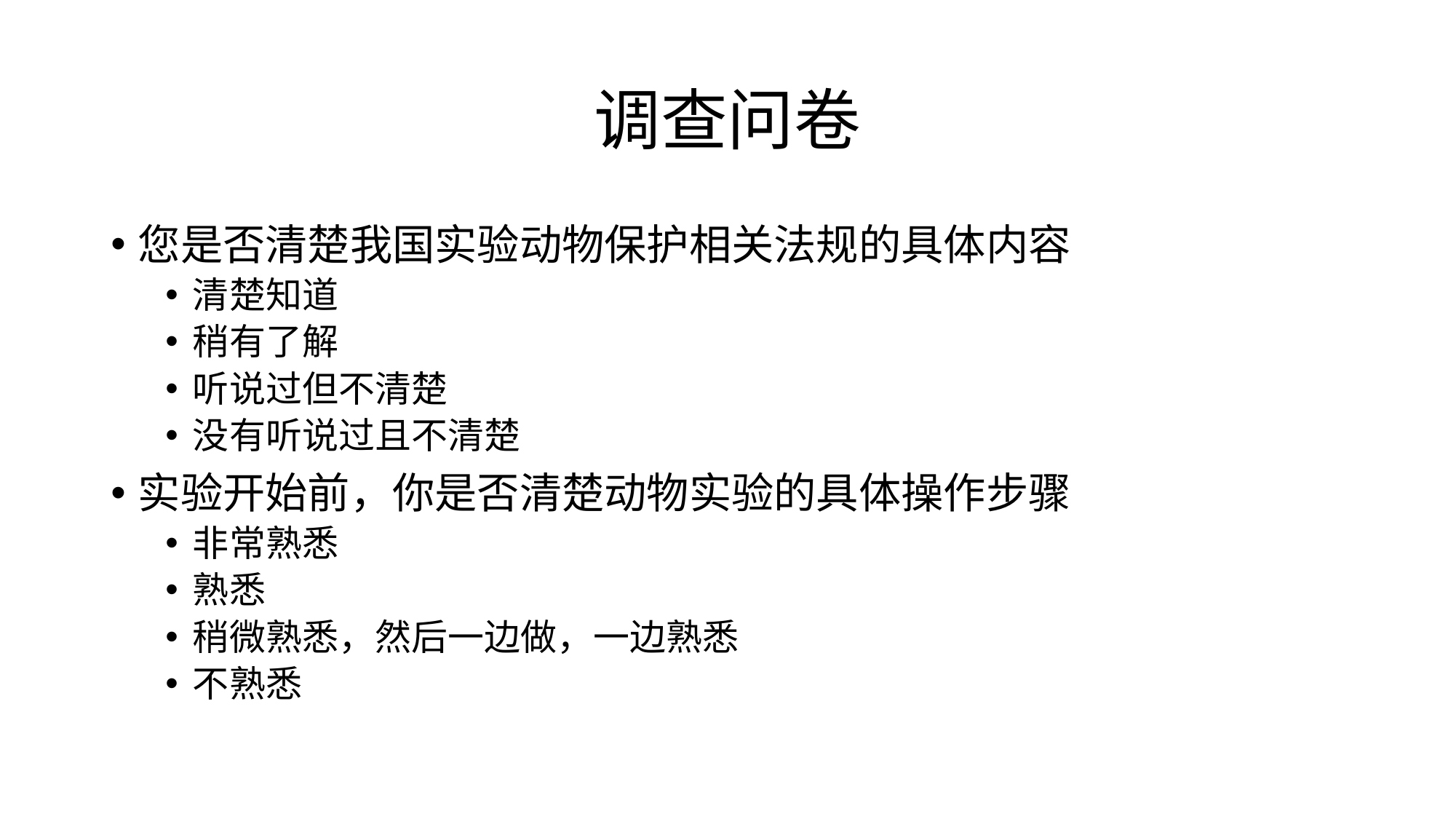

# 调查问卷
您是否清楚我国实验动物保护相关法规的具体内容
清楚知道
稍有了解
听说过但不清楚
没有听说过且不清楚
实验开始前，你是否清楚动物实验的具体操作步骤
非常熟悉
熟悉
稍微熟悉，然后一边做，一边熟悉
不熟悉